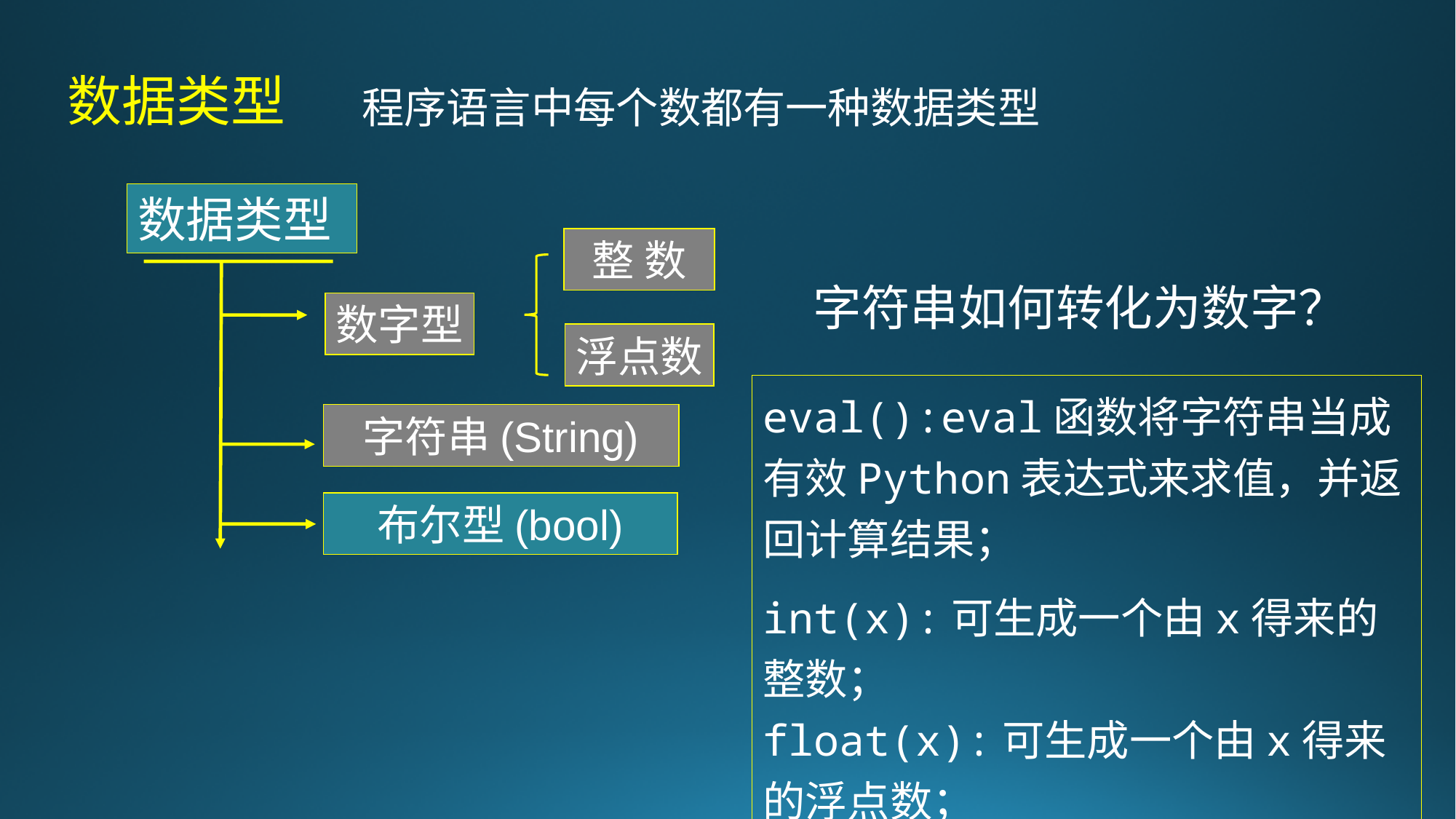

数据类型
程序语言中每个数都有一种数据类型
数据类型
整 数

字符串如何转化为数字？
数字型

浮点数
eval():eval函数将字符串当成有效Python表达式来求值，并返回计算结果；

int(x):可生成一个由x得来的整数；
float(x):可生成一个由x得来的浮点数；
字符串(String)

布尔型(bool)